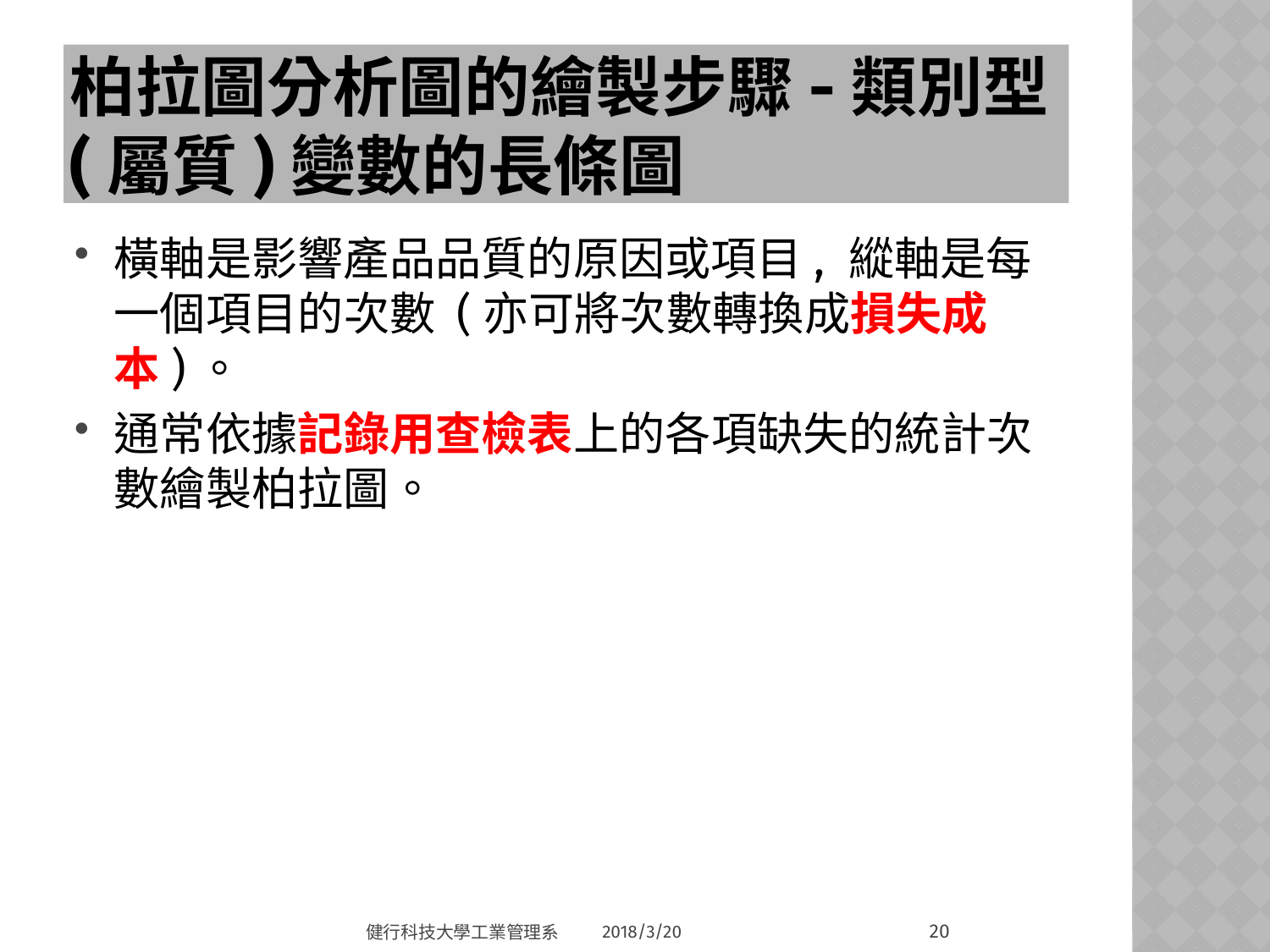

# 柏拉圖分析圖的繪製步驟-類別型(屬質)變數的長條圖
橫軸是影響產品品質的原因或項目, 縱軸是每一個項目的次數 (亦可將次數轉換成損失成本)。
通常依據記錄用查檢表上的各項缺失的統計次數繪製柏拉圖。
20
健行科技大學工業管理系
2018/3/20